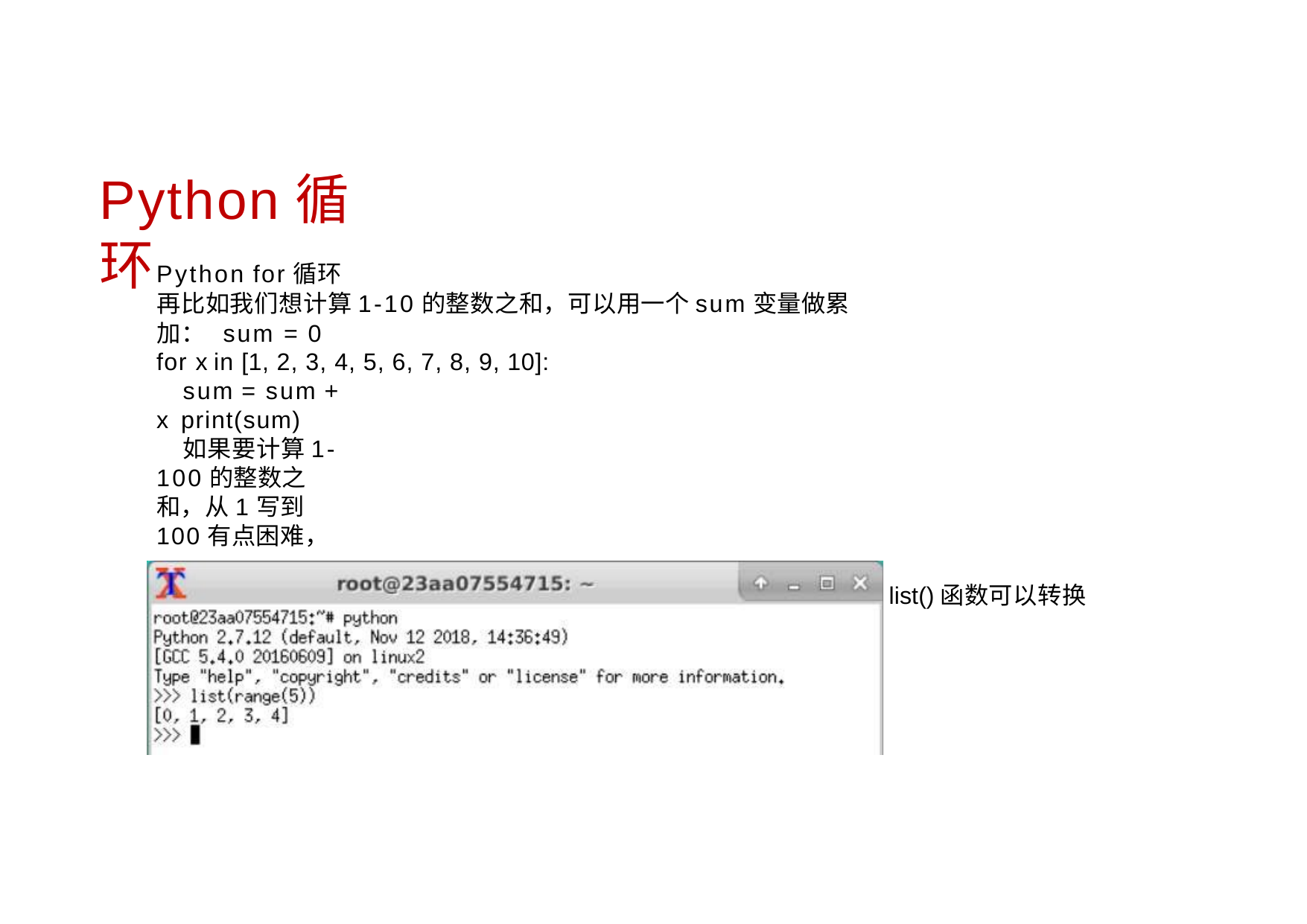

# Python循环
Python for循环
再比如我们想计算1-10的整数之和，可以用一个sum变量做累加：  sum = 0
for x in [1, 2, 3, 4, 5, 6, 7, 8, 9, 10]:
sum = sum + x  print(sum)
如果要计算1-100的整数之和，从1写到100有点困难，

Python提供一个range()函数，可以生成一个整数序列，再通过list()函数可以转换为list。 比如range(5)生成的序列是从0开始小于5的整数：